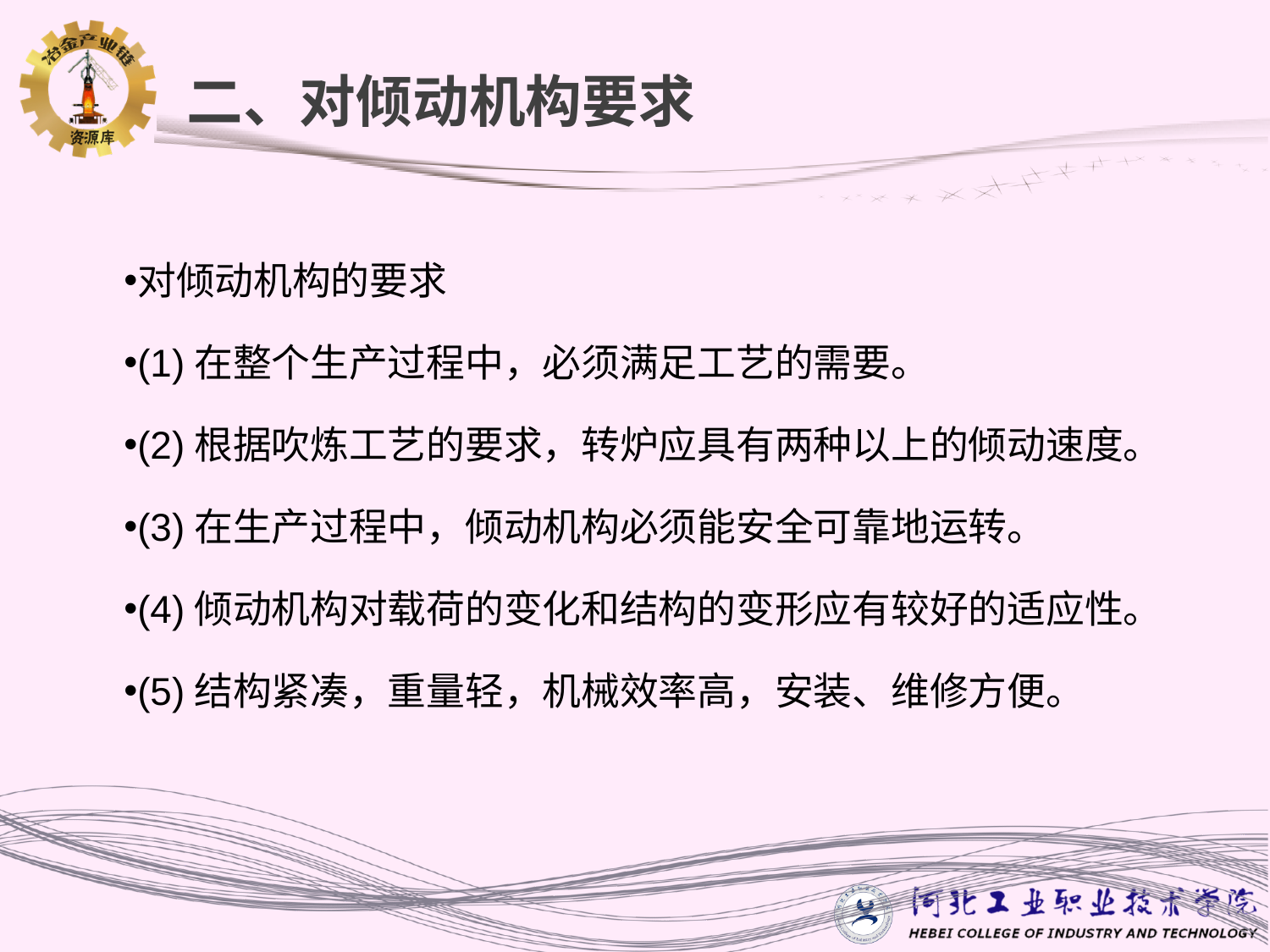

二、对倾动机构要求
对倾动机构的要求
(1)在整个生产过程中，必须满足工艺的需要。
(2)根据吹炼工艺的要求，转炉应具有两种以上的倾动速度。
(3)在生产过程中，倾动机构必须能安全可靠地运转。
(4)倾动机构对载荷的变化和结构的变形应有较好的适应性。
(5)结构紧凑，重量轻，机械效率高，安装、维修方便。